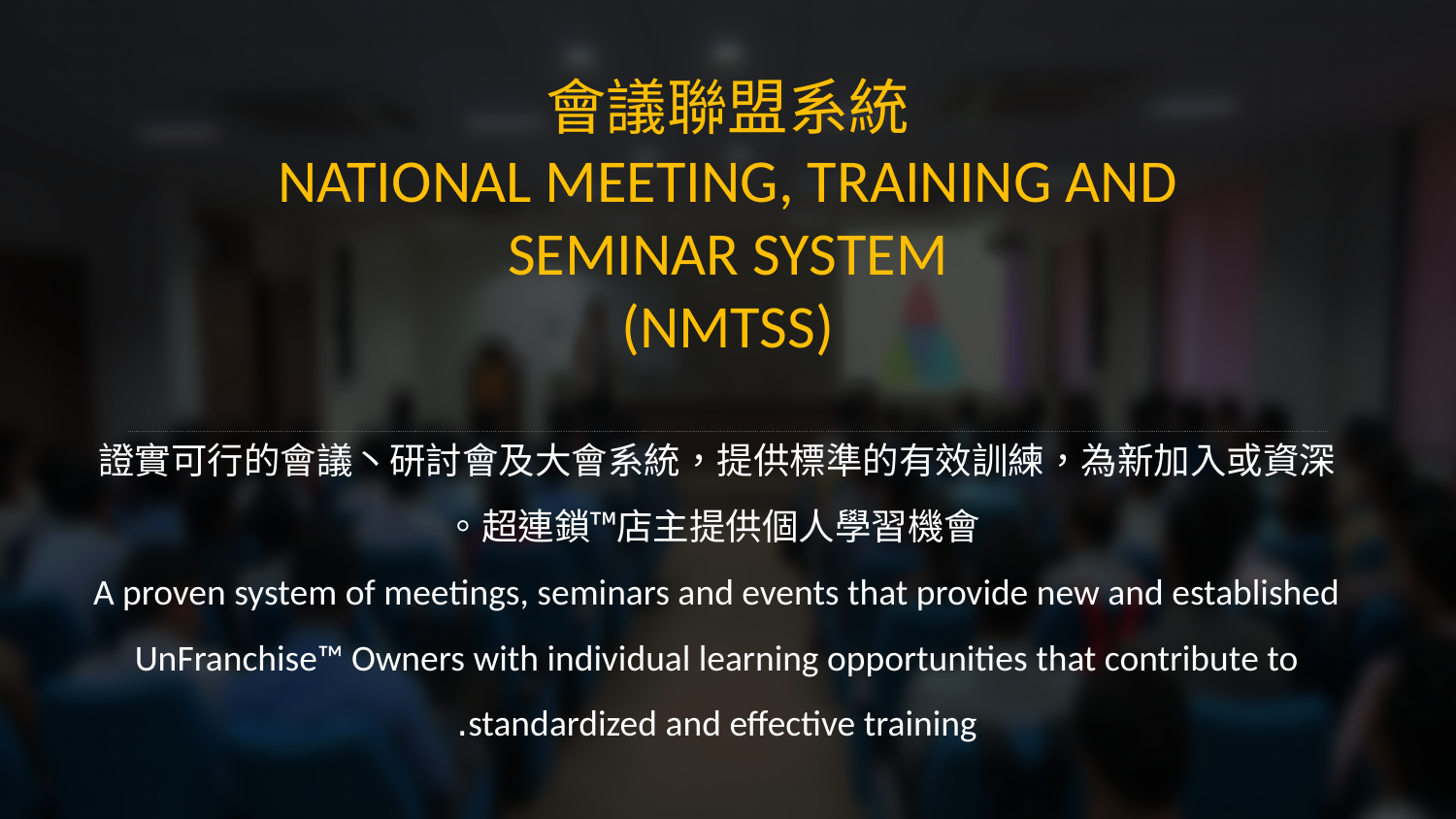

會議聯盟系統
National Meeting, Training and Seminar System
(NMTSS)
證實可行的會議丶研討會及大會系統，提供標準的有效訓練，為新加入或資深超連鎖™店主提供個人學習機會。
A proven system of meetings, seminars and events that provide new and established UnFranchise™ Owners with individual learning opportunities that contribute to standardized and effective training.